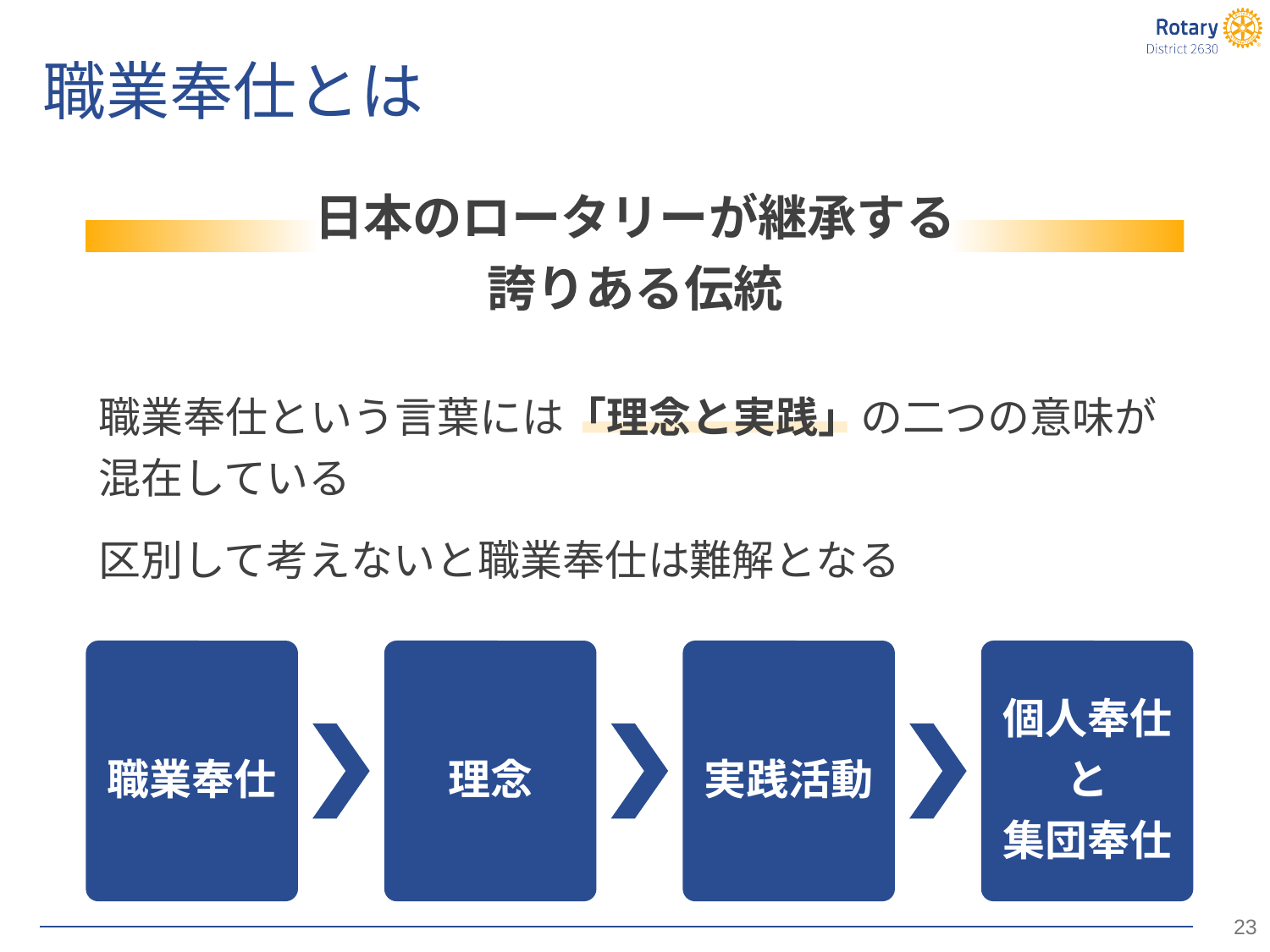

# 職業奉仕とは
日本のロータリーが継承する
誇りある伝統

職業奉仕という言葉には「理念と実践」の二つの意味が混在している
区別して考えないと職業奉仕は難解となる

職業奉仕
理念
実践活動
個人奉仕
と
集団奉仕

23